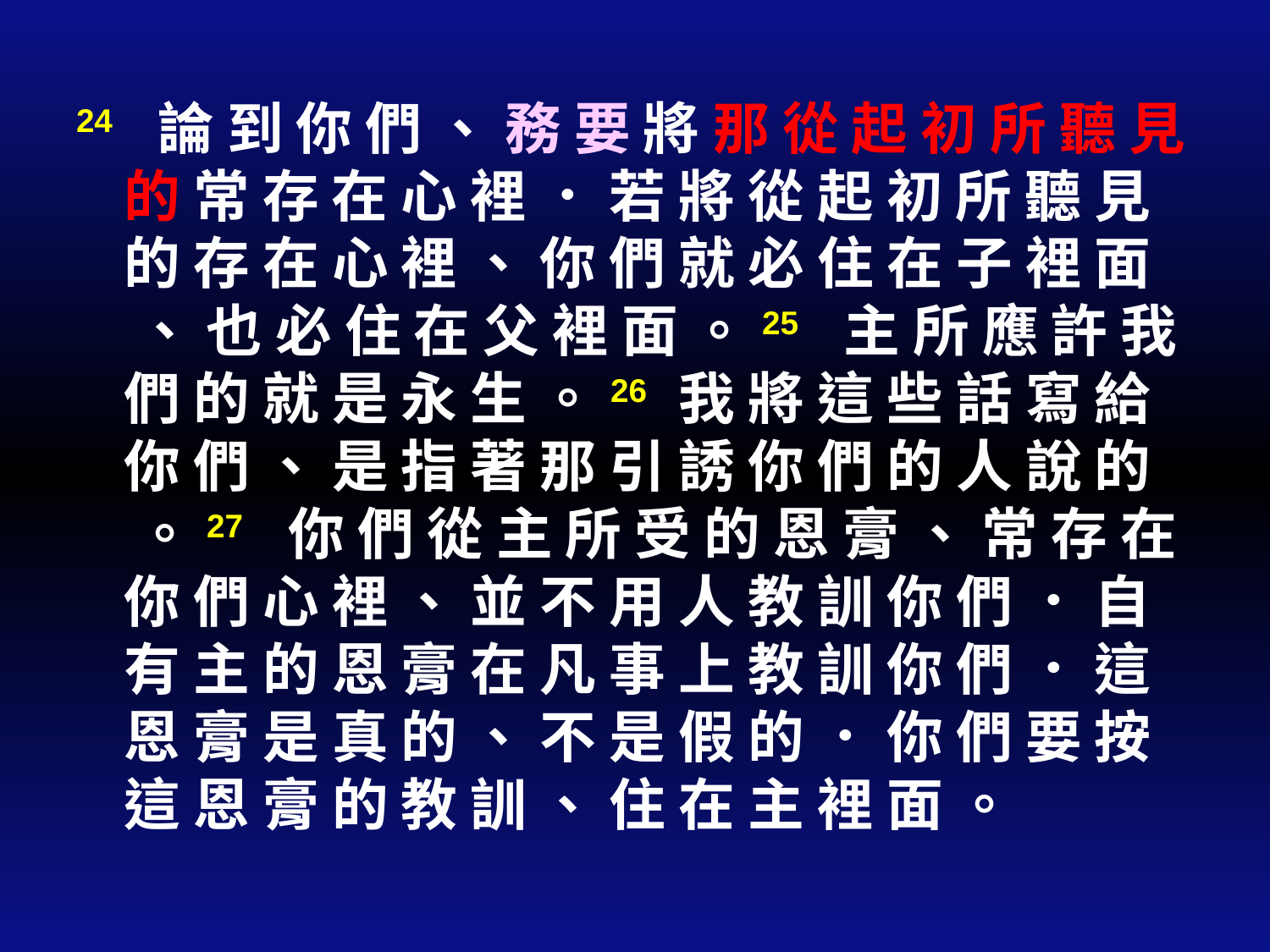

#
24  論 到 你 們 、 務 要 將 那 從 起 初 所 聽 見 的 常 存 在 心 裡 ． 若 將 從 起 初 所 聽 見 的 存 在 心 裡 、 你 們 就 必 住 在 子 裡 面 、 也 必 住 在 父 裡 面 。25  主 所 應 許 我 們 的 就 是 永 生 。26  我 將 這 些 話 寫 給 你 們 、 是 指 著 那 引 誘 你 們 的 人 說 的 。27  你 們 從 主 所 受 的 恩 膏 、 常 存 在 你 們 心 裡 、 並 不 用 人 教 訓 你 們 ． 自 有 主 的 恩 膏 在 凡 事 上 教 訓 你 們 ． 這 恩 膏 是 真 的 、 不 是 假 的 ． 你 們 要 按 這 恩 膏 的 教 訓 、 住 在 主 裡 面 。